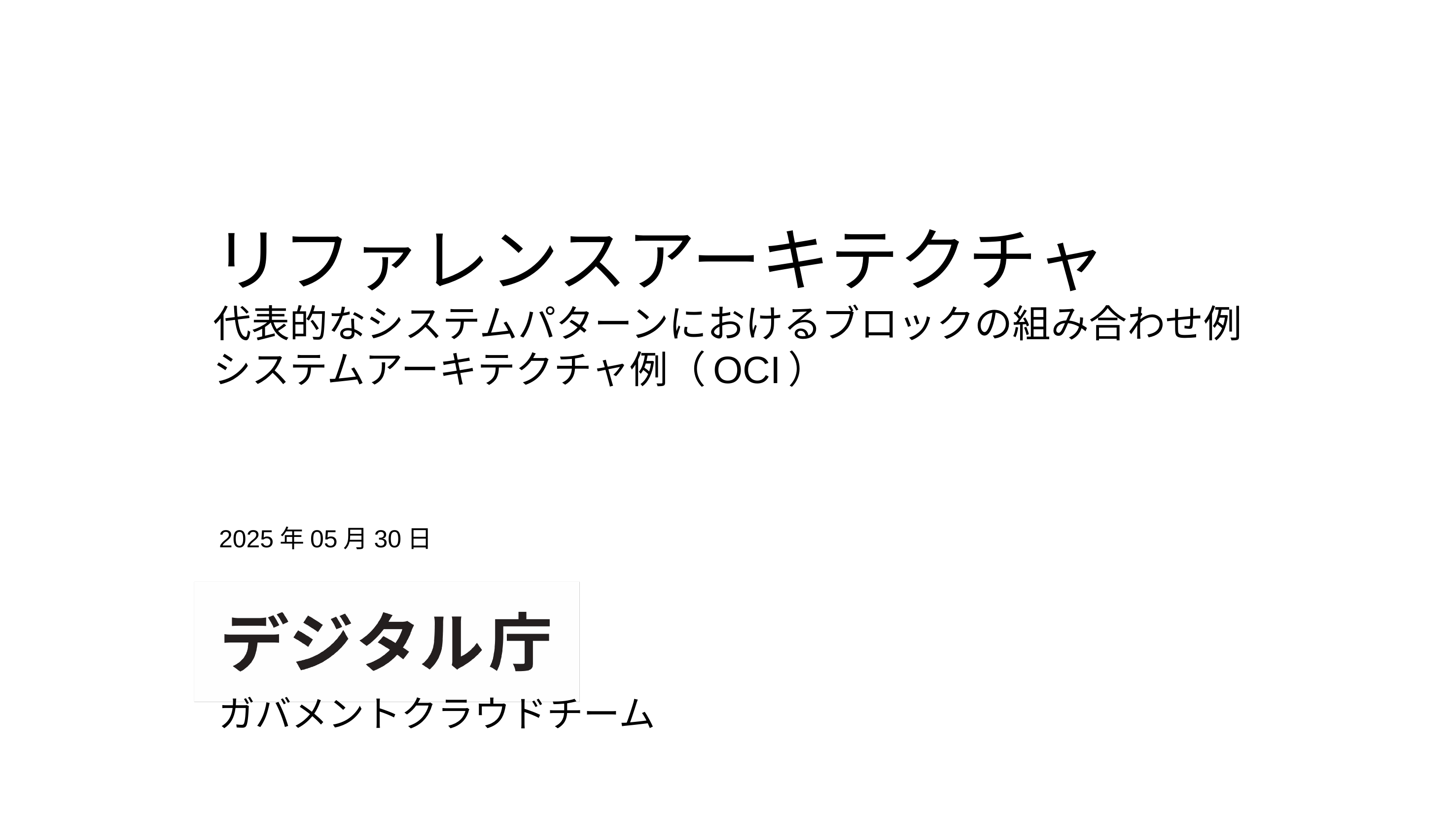

# リファレンスアーキテクチャ 代表的なシステムパターンにおけるブロックの組み合わせ例 システムアーキテクチャ例（OCI）
2025年05月30日
ガバメントクラウドチーム